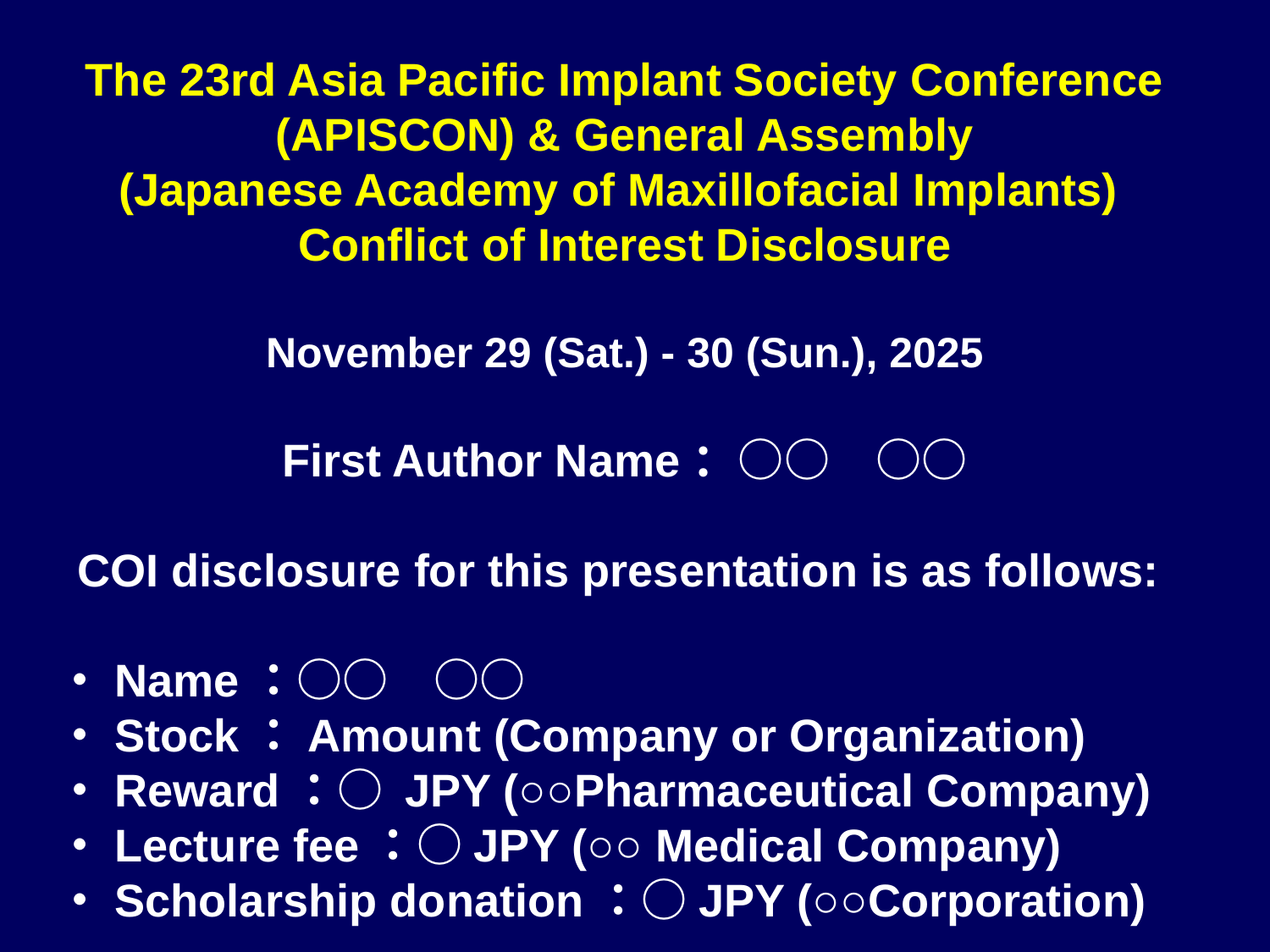

# The 23rd Asia Pacific Implant Society Conference (APISCON) & General Assembly (Japanese Academy of Maxillofacial Implants) Conflict of Interest Disclosure November 29 (Sat.) - 30 (Sun.), 2025 First Author Name：○○　○○ COI disclosure for this presentation is as follows:
・Name：○○　○○
・Stock：Amount (Company or Organization)
・Reward：○ JPY (○○Pharmaceutical Company)
・Lecture fee：○JPY (○○ Medical Company)
・Scholarship donation：○JPY (○○Corporation)